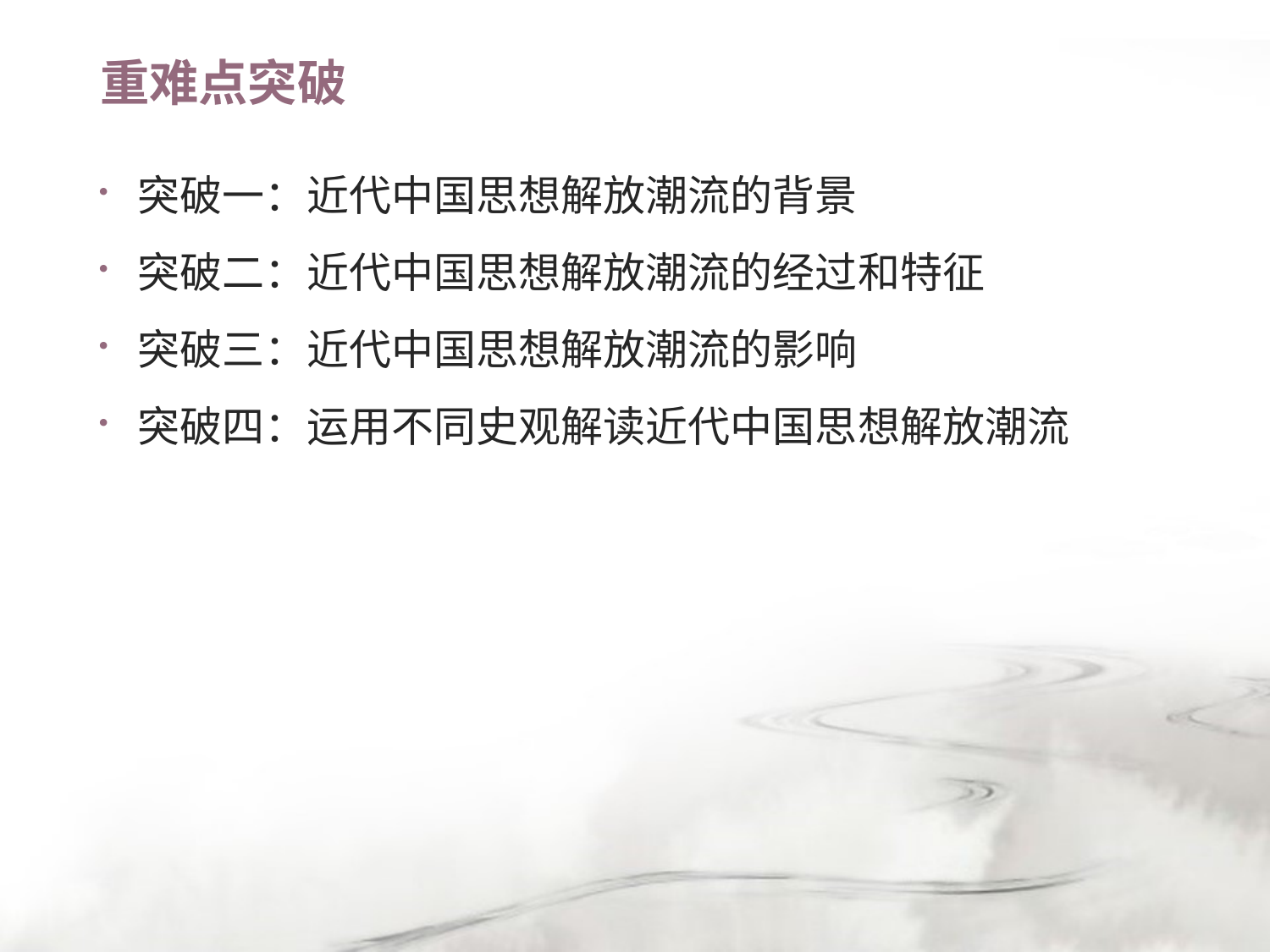

# 重难点突破
突破一：近代中国思想解放潮流的背景
突破二：近代中国思想解放潮流的经过和特征
突破三：近代中国思想解放潮流的影响
突破四：运用不同史观解读近代中国思想解放潮流